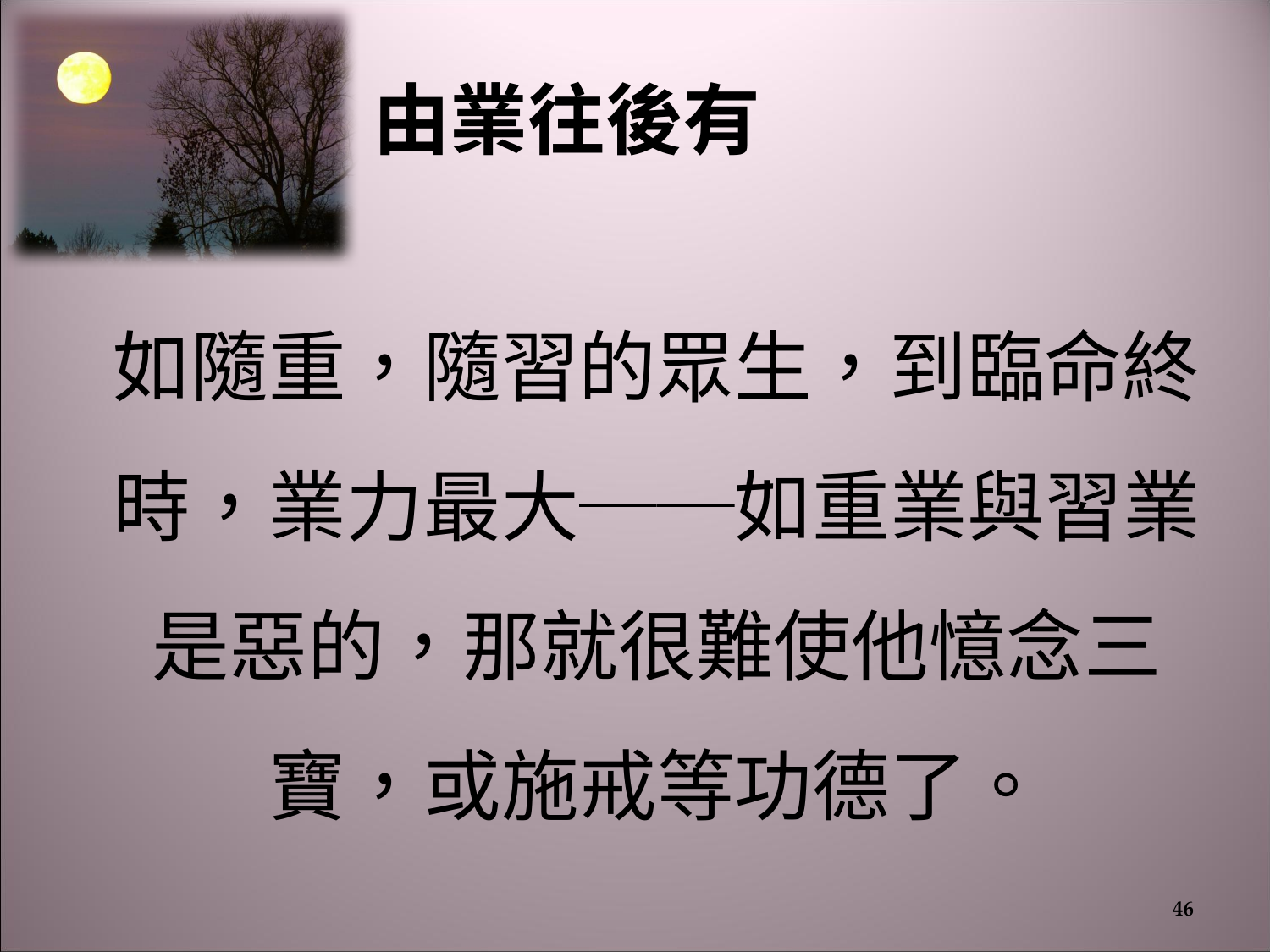

# 由業往後有
如隨重，隨習的眾生，到臨命終時，業力最大──如重業與習業是惡的，那就很難使他憶念三寶，或施戒等功德了。

46